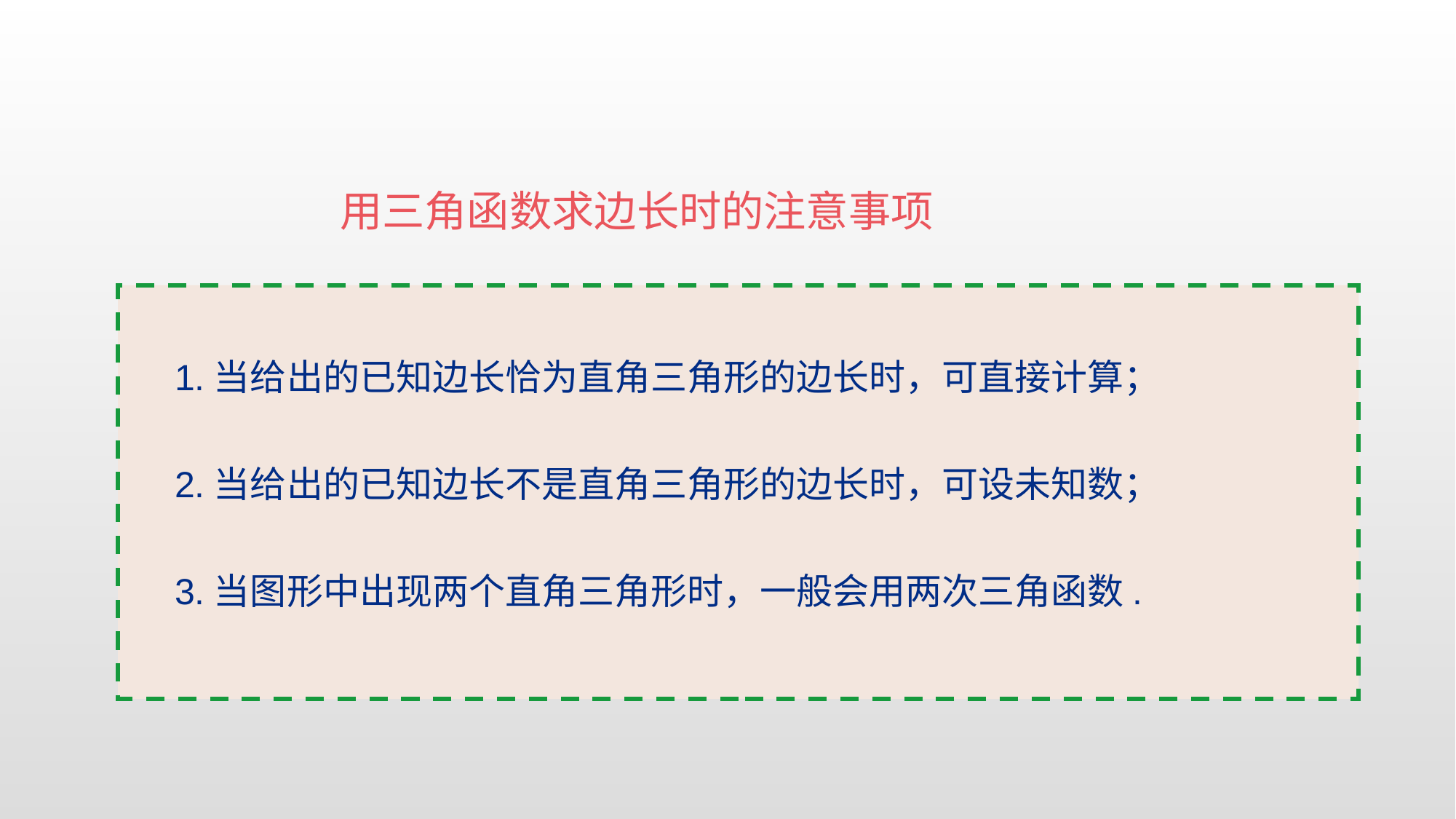

用三角函数求边长时的注意事项

1.当给出的已知边长恰为直角三角形的边长时，可直接计算；
2.当给出的已知边长不是直角三角形的边长时，可设未知数；
3.当图形中出现两个直角三角形时，一般会用两次三角函数.